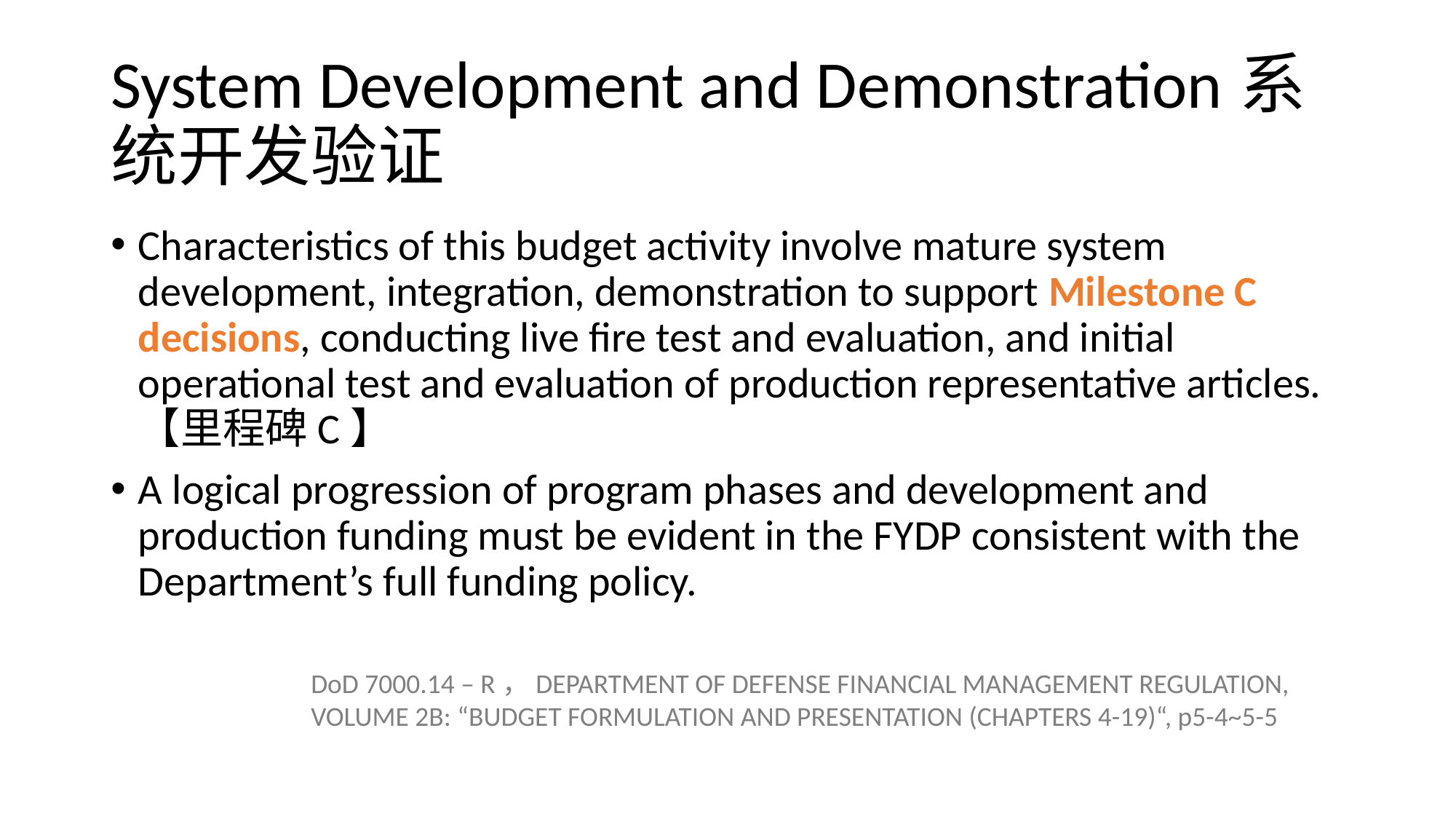

# System Development and Demonstration系统开发验证
Characteristics of this budget activity involve mature system development, integration, demonstration to support Milestone C decisions, conducting live fire test and evaluation, and initial operational test and evaluation of production representative articles.【里程碑C】
A logical progression of program phases and development and production funding must be evident in the FYDP consistent with the Department’s full funding policy.
DoD 7000.14 – R，DEPARTMENT OF DEFENSE FINANCIAL MANAGEMENT REGULATION, VOLUME 2B: “BUDGET FORMULATION AND PRESENTATION (CHAPTERS 4-19)“, p5-4~5-5